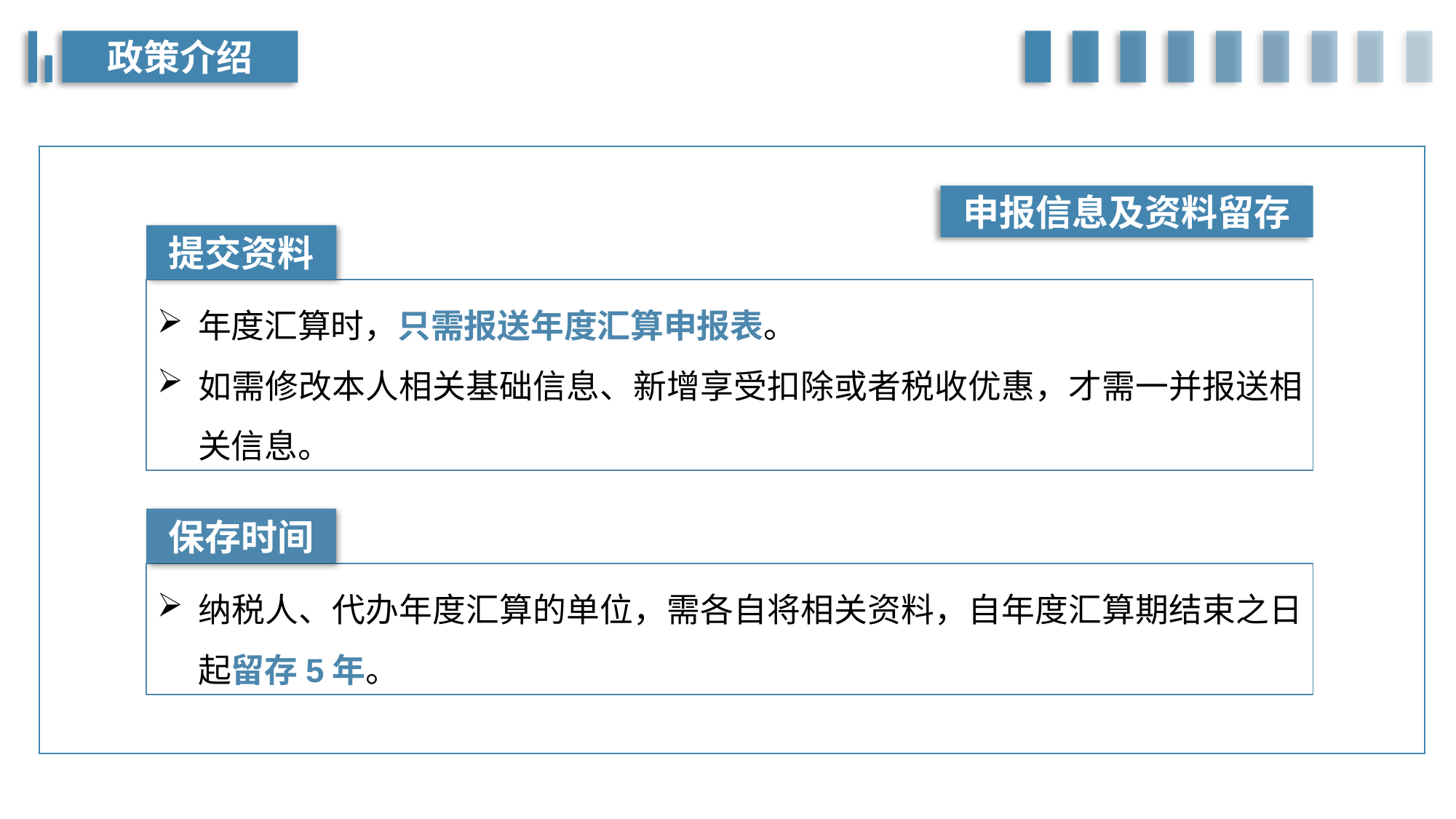

政策介绍

申报信息及资料留存
提交资料
年度汇算时，只需报送年度汇算申报表。
如需修改本人相关基础信息、新增享受扣除或者税收优惠，才需一并报送相关信息。
保存时间
纳税人、代办年度汇算的单位，需各自将相关资料，自年度汇算期结束之日起留存5年。